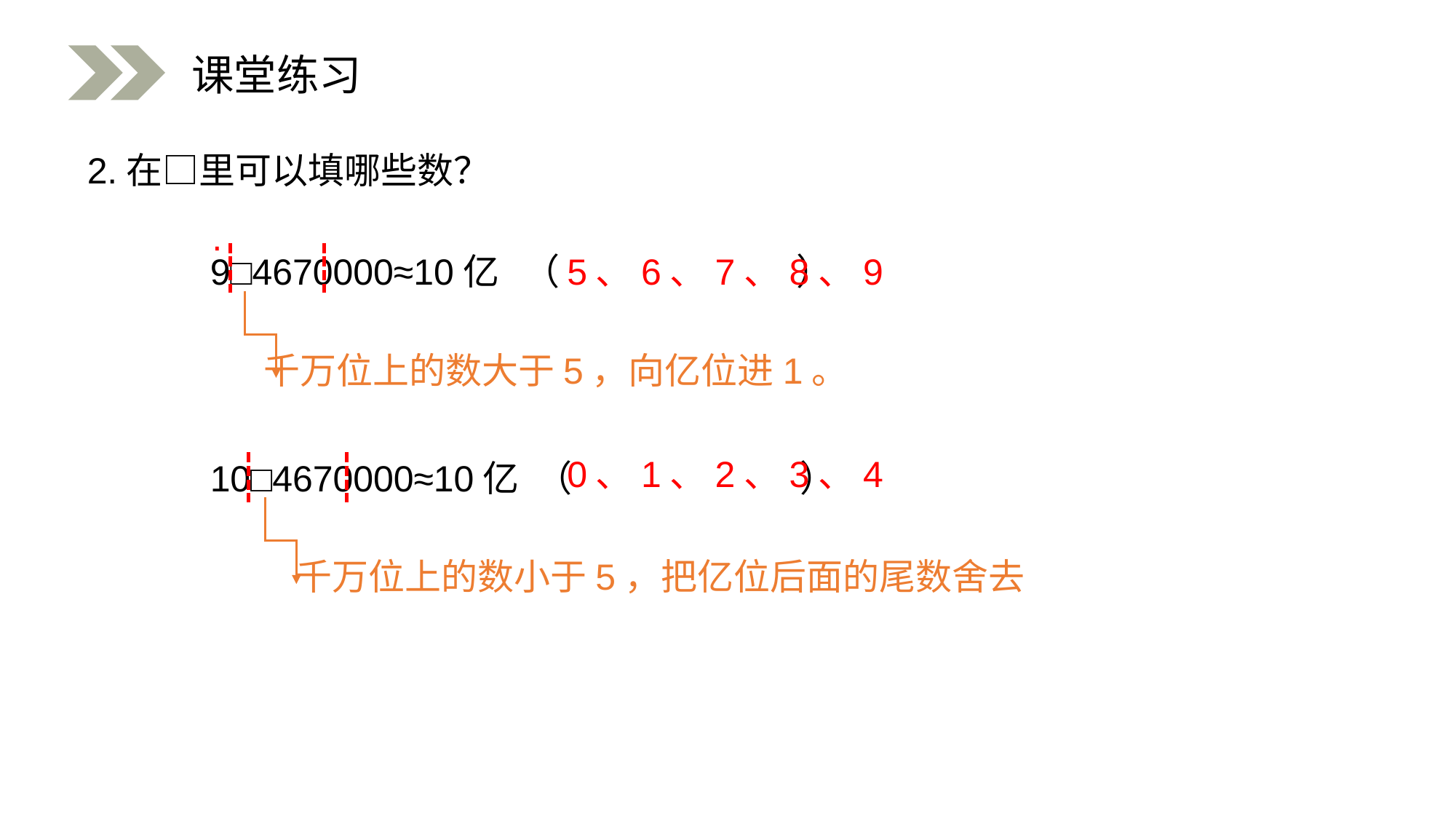

课堂练习
    2.在□里可以填哪些数？
·
5、6、7、8、9
9□4670000≈10亿   （                             ）
千万位上的数大于5，向亿位进1。
0、1、2、3、4
10□4670000≈10亿  （                            ）
千万位上的数小于5，把亿位后面的尾数舍去